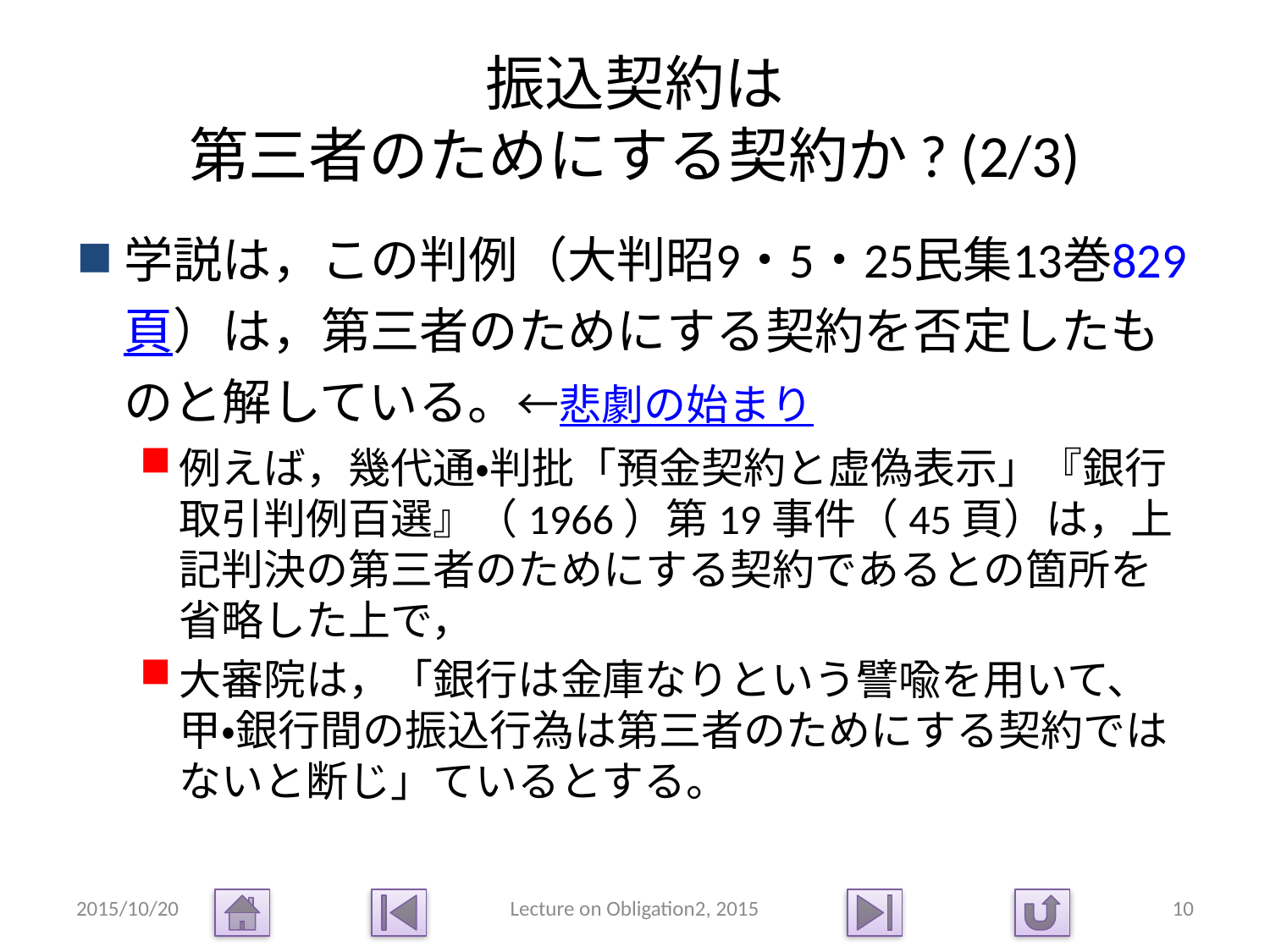

# 振込契約は 第三者のためにする契約か? (2/3)
学説は，この判例（大判昭9・5・25民集13巻829頁）は，第三者のためにする契約を否定したものと解している。←悲劇の始まり
例えば，幾代通・判批「預金契約と虚偽表示」『銀行取引判例百選』（1966）第19事件（45頁）は，上記判決の第三者のためにする契約であるとの箇所を省略した上で，
大審院は，「銀行は金庫なりという譬喩を用いて、甲・銀行間の振込行為は第三者のためにする契約ではないと断じ」ているとする。

2015/10/20
Lecture on Obligation2, 2015
10